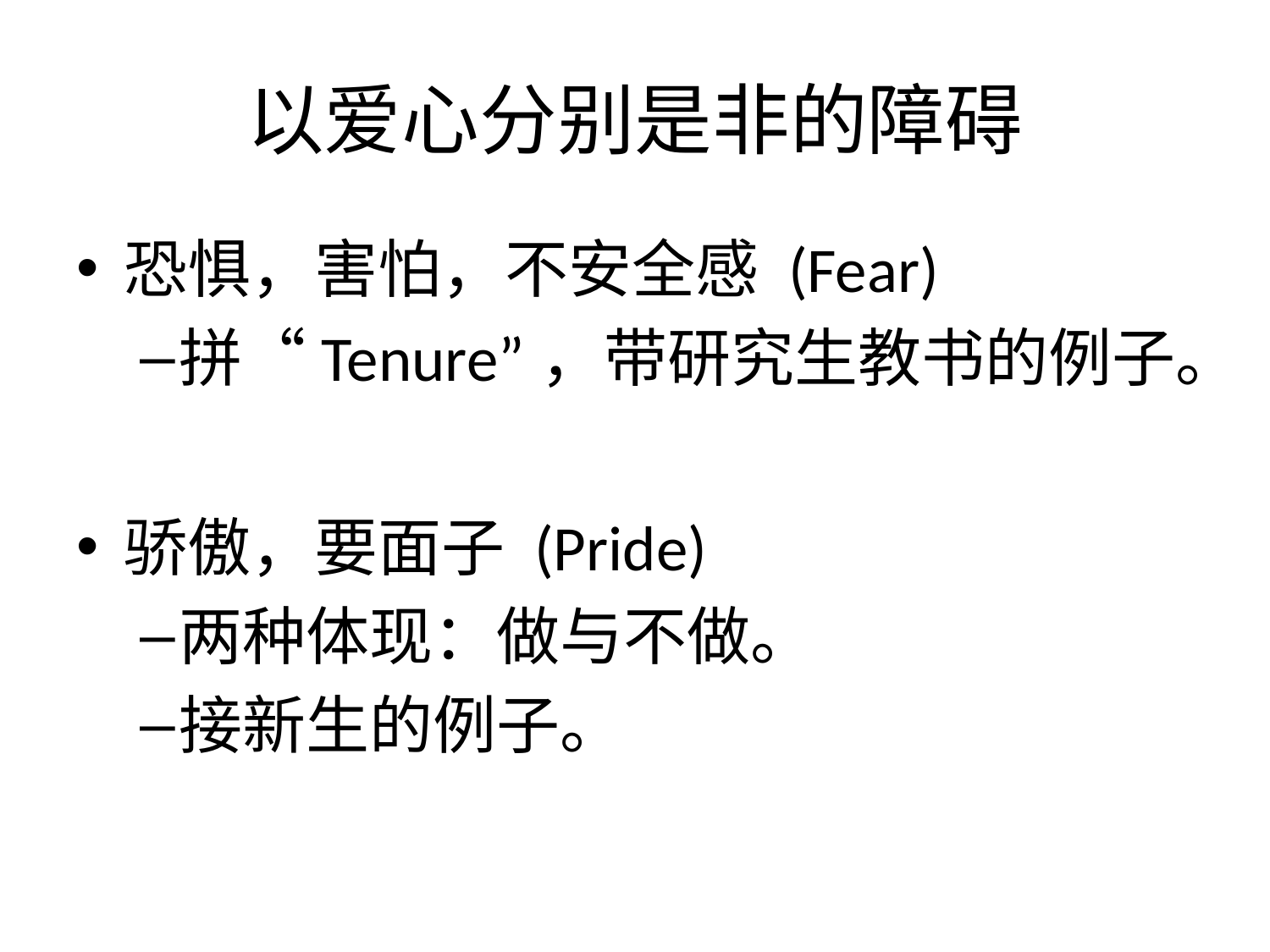

# 以爱心分别是非的障碍
恐惧，害怕，不安全感 (Fear)
拼“Tenure”，带研究生教书的例子。

骄傲，要面子 (Pride)
两种体现：做与不做。
接新生的例子。